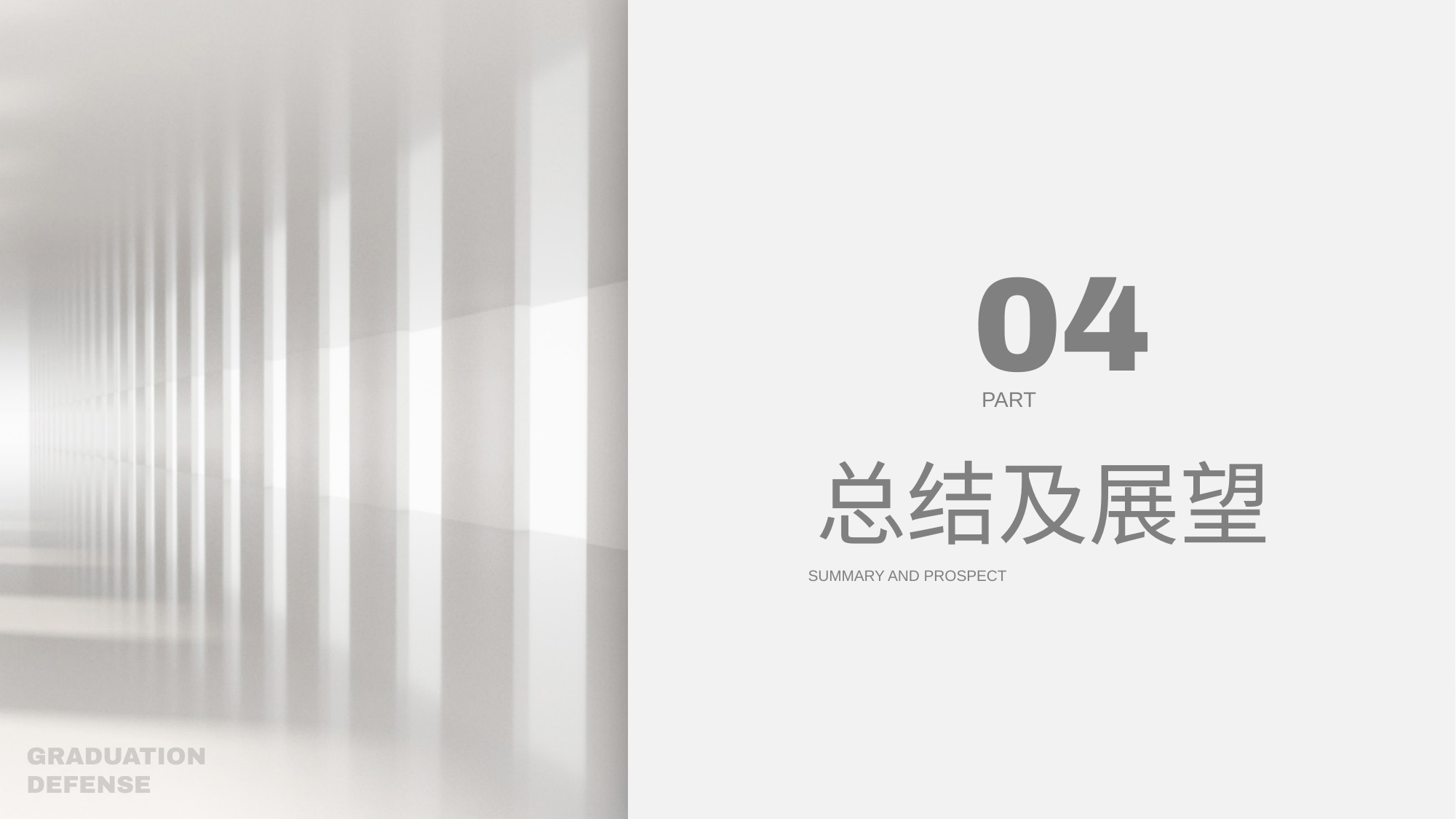

04
PART
总结及展望
SUMMARY AND PROSPECT
GRADUATION
DEFENSE